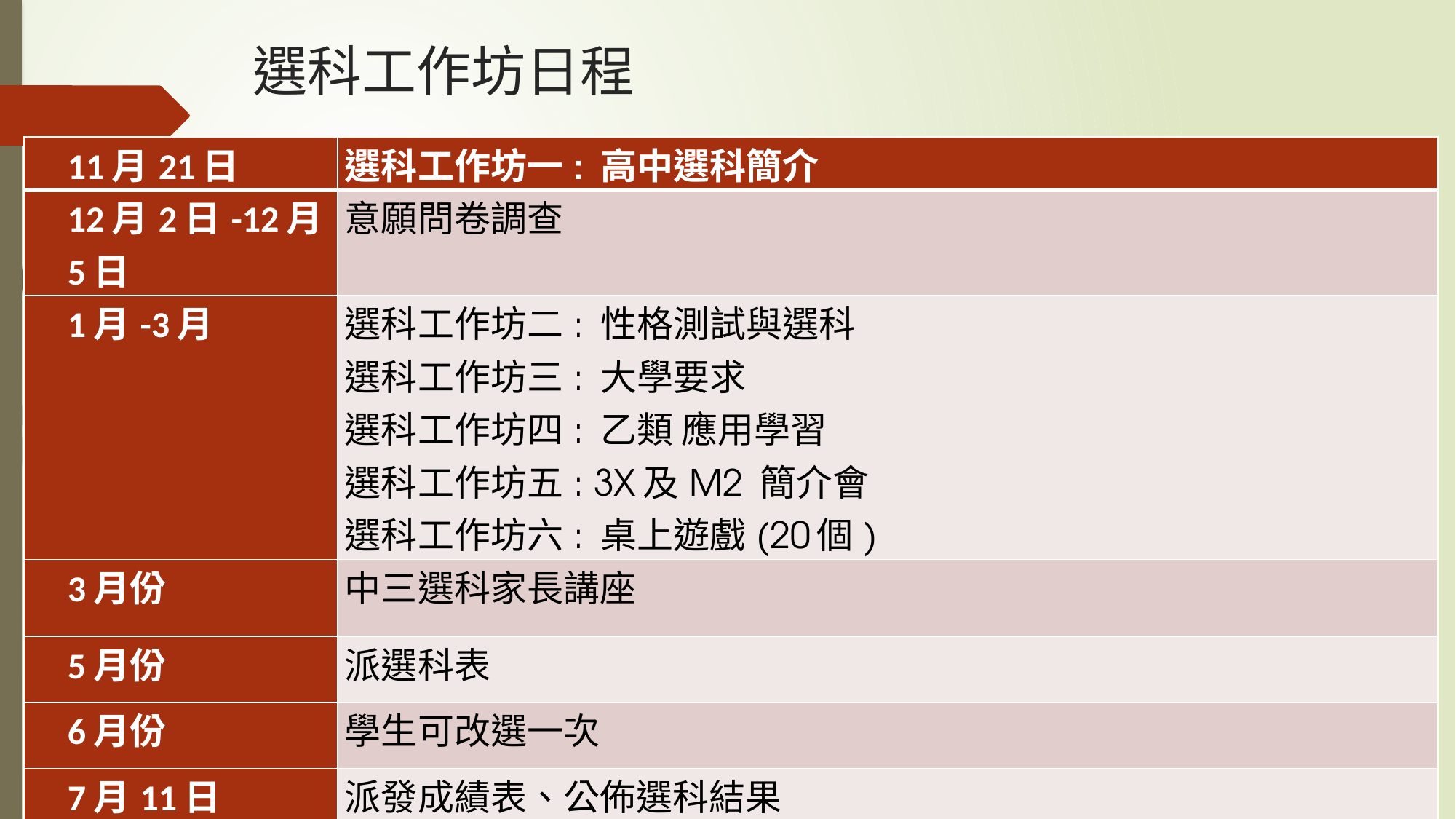

# 選科工作坊日程
| 11月21日 | 選科工作坊一: 高中選科簡介 |
| --- | --- |
| 12月2日-12月5日 | 意願問卷調查 |
| 1月-3月 | 選科工作坊二: 性格測試與選科 選科工作坊三: 大學要求 選科工作坊四: 乙類 應用學習 選科工作坊五: 3X及M2 簡介會 選科工作坊六: 桌上遊戲(20個) |
| 3月份 | 中三選科家長講座 |
| 5月份 | 派選科表 |
| 6月份 | 學生可改選一次 |
| 7月11日 | 派發成績表、公佈選科結果 |